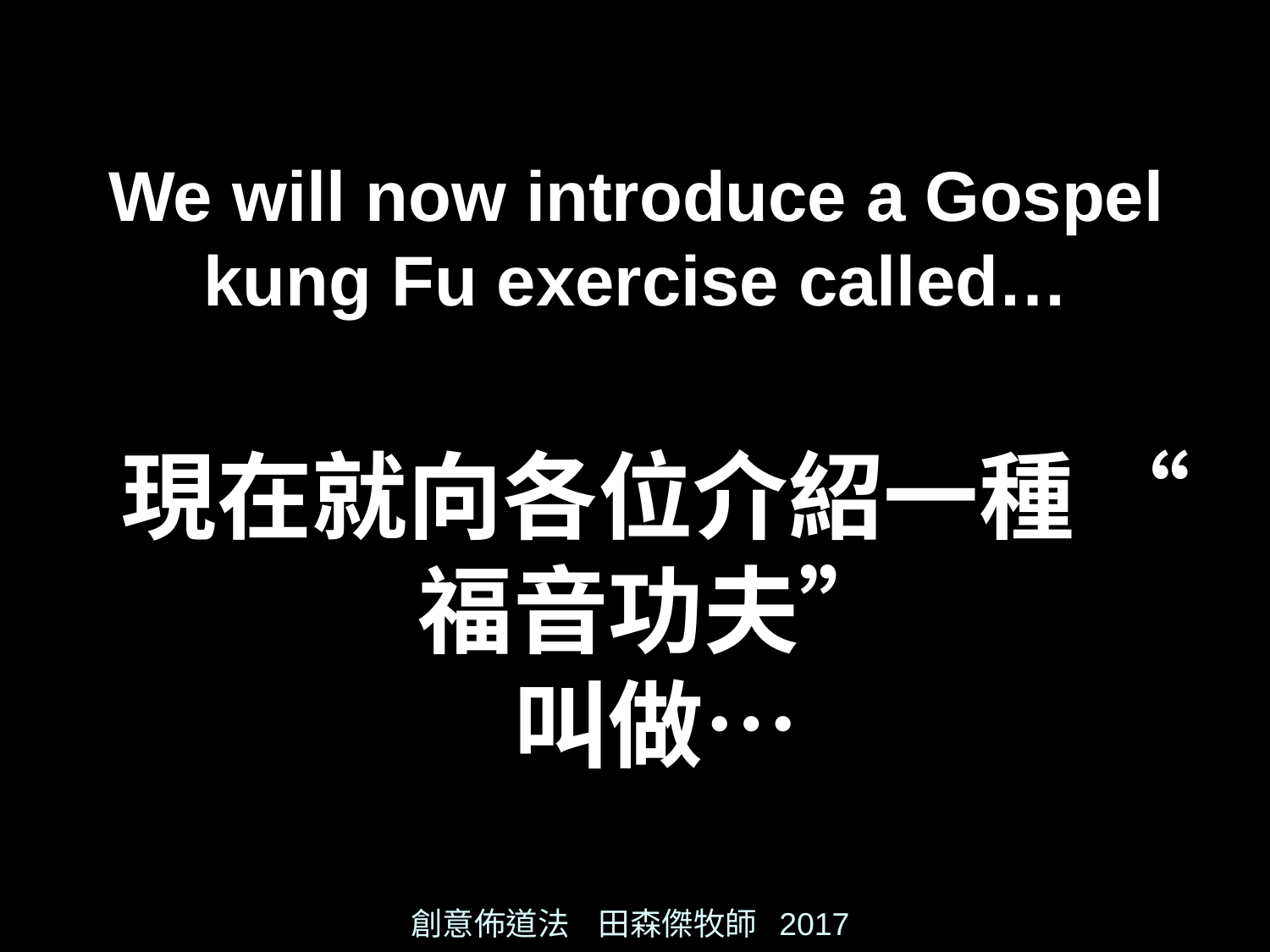

We will now introduce a Gospel kung Fu exercise called…
現在就向各位介紹一種 “福音功夫”
叫做…
創意佈道法    田森傑牧師  2017